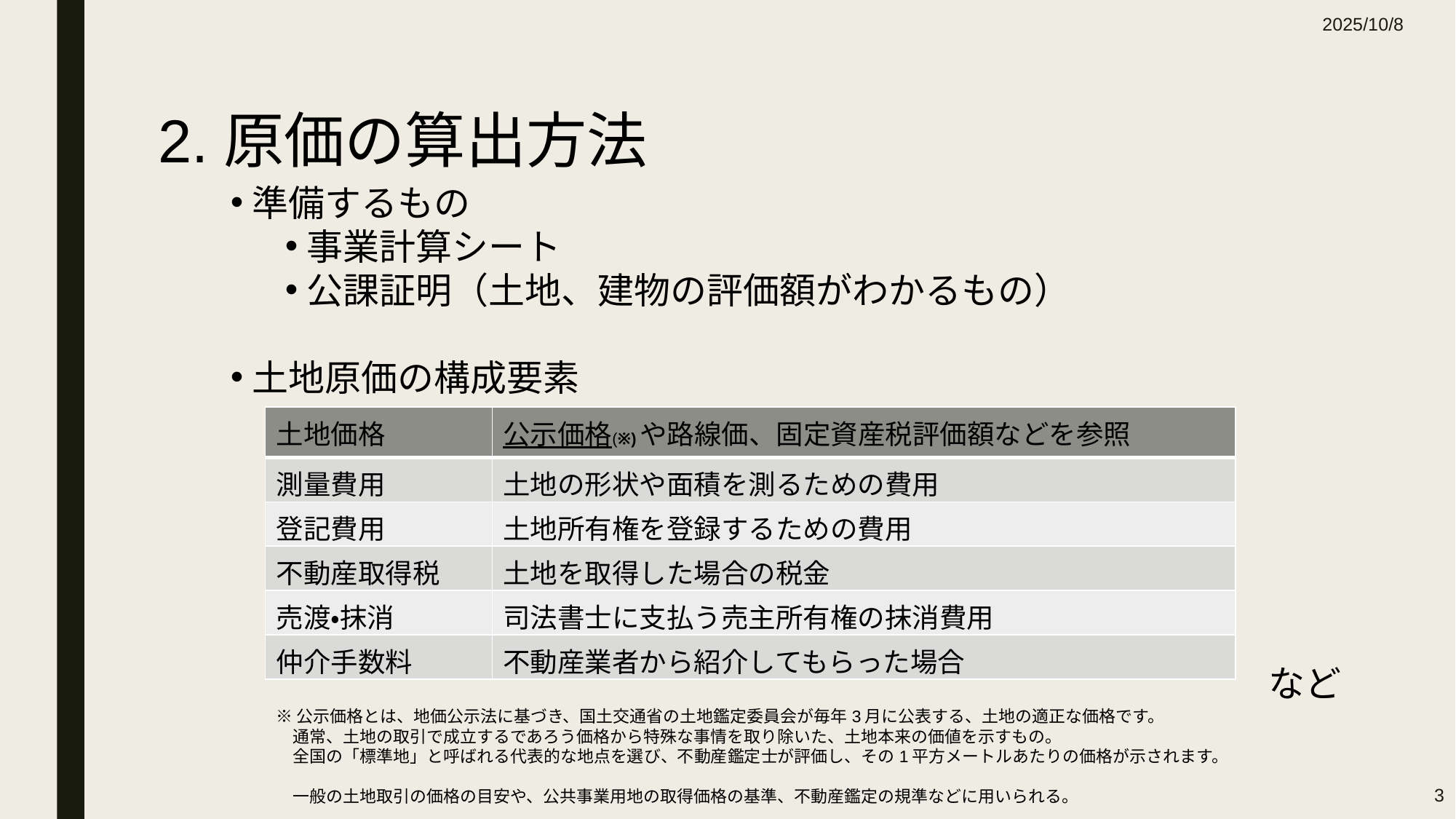

2025/10/8
2.原価の算出方法
準備するもの
事業計算シート
公課証明（土地、建物の評価額がわかるもの）

土地原価の構成要素
など
| 土地価格 | 公示価格(※)や路線価、固定資産税評価額などを参照 |
| --- | --- |
| 測量費用 | 土地の形状や面積を測るための費用 |
| 登記費用 | 土地所有権を登録するための費用 |
| 不動産取得税 | 土地を取得した場合の税金 |
| 売渡・抹消 | 司法書士に支払う売主所有権の抹消費用 |
| 仲介手数料 | 不動産業者から紹介してもらった場合 |
※公示価格とは、地価公示法に基づき、国土交通省の土地鑑定委員会が毎年3月に公表する、土地の適正な価格です。
　通常、土地の取引で成立するであろう価格から特殊な事情を取り除いた、土地本来の価値を示すもの。
　全国の「標準地」と呼ばれる代表的な地点を選び、不動産鑑定士が評価し、その1平方メートルあたりの価格が示されます。
　一般の土地取引の価格の目安や、公共事業用地の取得価格の基準、不動産鑑定の規準などに用いられる。
3